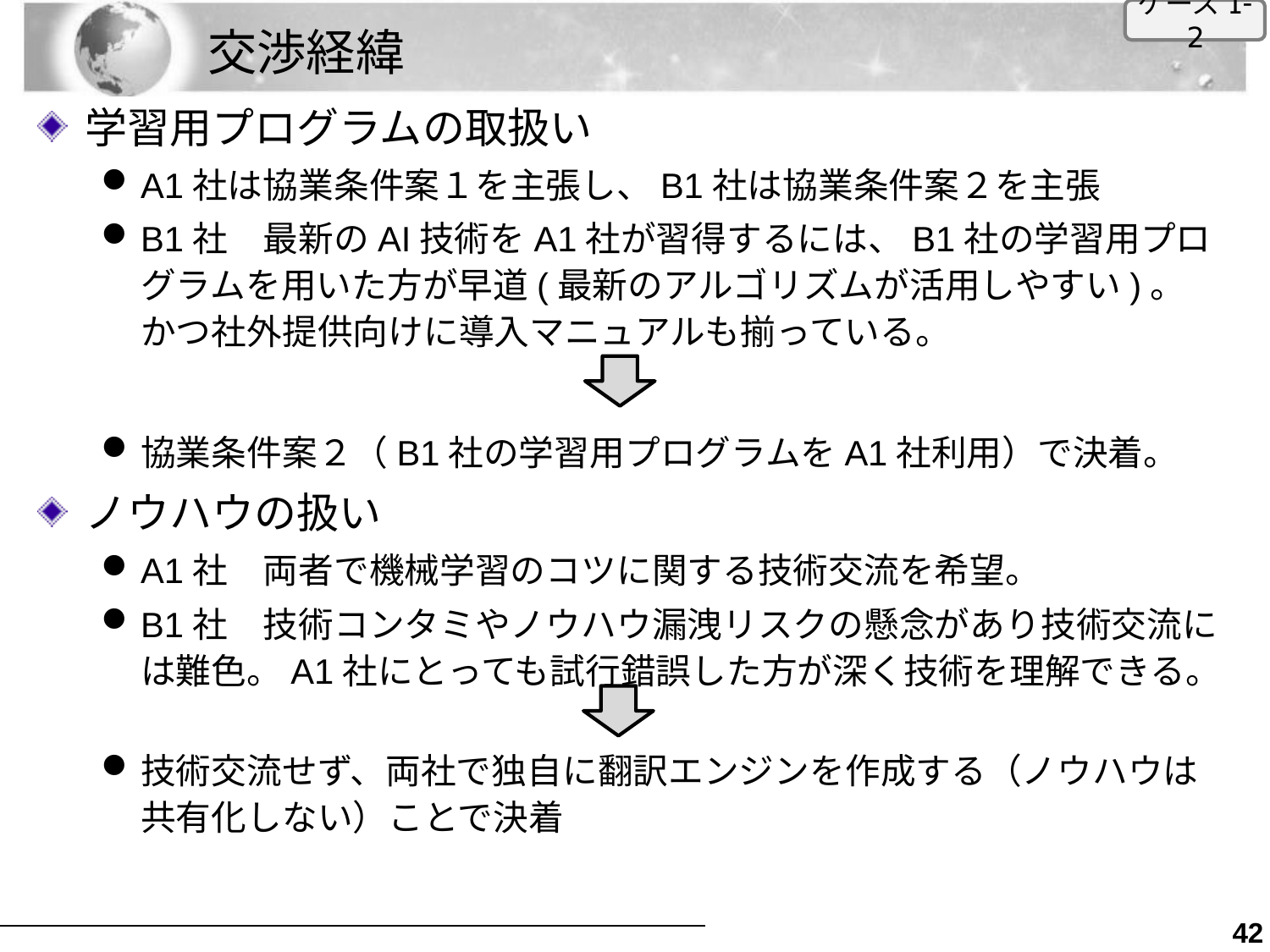

ケース1-2
# 交渉経緯
学習用プログラムの取扱い
A1社は協業条件案１を主張し、B1社は協業条件案２を主張
B1社　最新のAI技術をA1社が習得するには、B1社の学習用プログラムを用いた方が早道(最新のアルゴリズムが活用しやすい)。
かつ社外提供向けに導入マニュアルも揃っている。

協業条件案２（B1社の学習用プログラムをA1社利用）で決着。
ノウハウの扱い
A1社　両者で機械学習のコツに関する技術交流を希望。
B1社　技術コンタミやノウハウ漏洩リスクの懸念があり技術交流には難色。A1社にとっても試行錯誤した方が深く技術を理解できる。
技術交流せず、両社で独自に翻訳エンジンを作成する（ノウハウは共有化しない）ことで決着

42